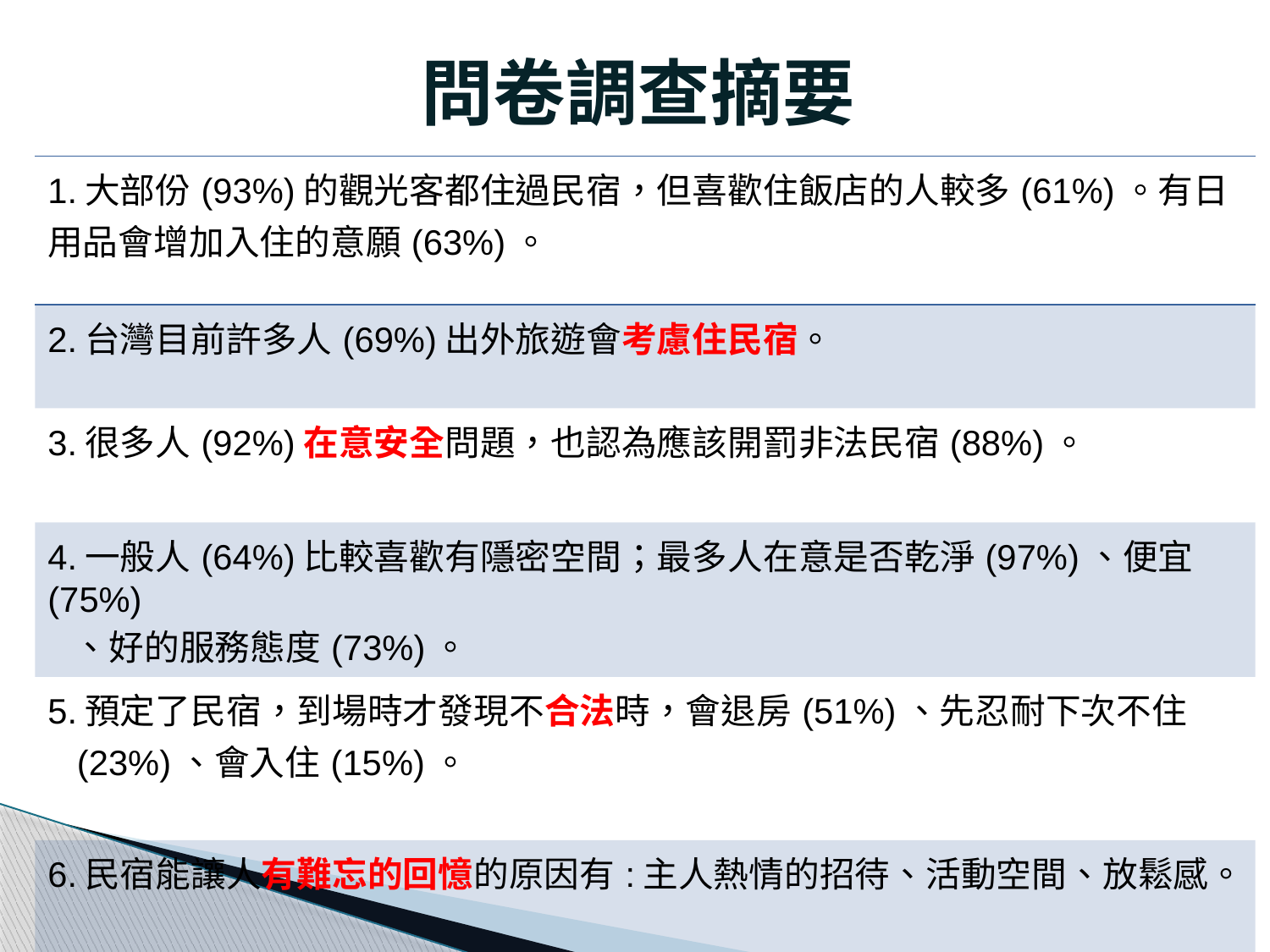

# 問卷調查摘要
| 1.大部份(93%)的觀光客都住過民宿，但喜歡住飯店的人較多(61%)。有日用品會增加入住的意願(63%)。 |
| --- |
| 2.台灣目前許多人(69%)出外旅遊會考慮住民宿。 |
| 3.很多人(92%)在意安全問題，也認為應該開罰非法民宿(88%)。 |
| 4.一般人(64%)比較喜歡有隱密空間；最多人在意是否乾淨(97%)、便宜(75%) 、好的服務態度(73%)。 |
| 5.預定了民宿，到場時才發現不合法時，會退房(51%)、先忍耐下次不住 (23%)、會入住(15%)。 |
| 6.民宿能讓人有難忘的回憶的原因有:主人熱情的招待、活動空間、放鬆感。 |